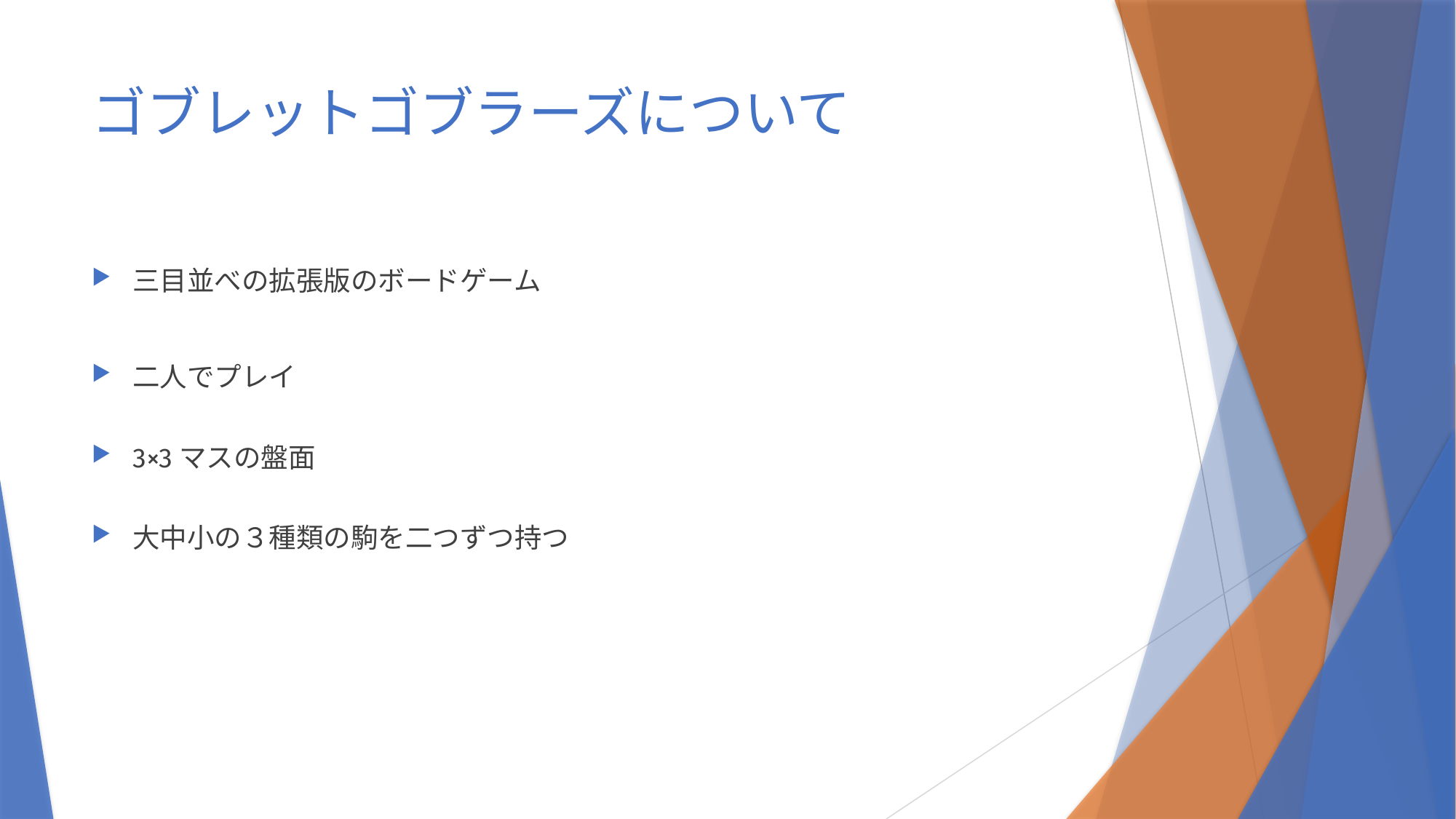

# ゴブレットゴブラーズについて
三目並べの拡張版のボードゲーム

二人でプレイ
3×3マスの盤面
大中小の３種類の駒を二つずつ持つ